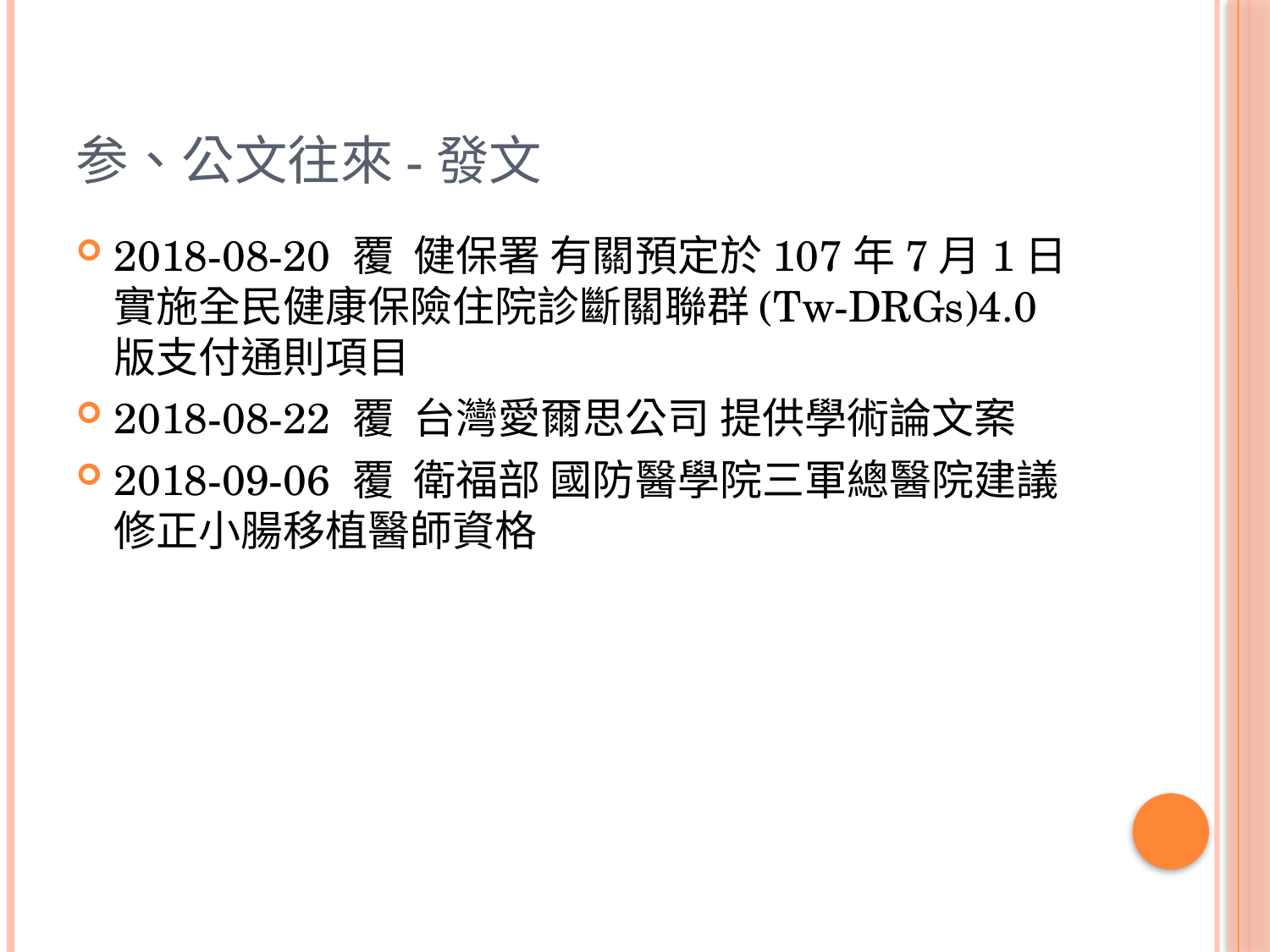

# 参、公文往來-發文
2018-08-20 覆  健保署 有關預定於107年7月1日實施全民健康保險住院診斷關聯群(Tw-DRGs)4.0版支付通則項目
2018-08-22 覆  台灣愛爾思公司 提供學術論文案
2018-09-06 覆  衛福部 國防醫學院三軍總醫院建議修正小腸移植醫師資格